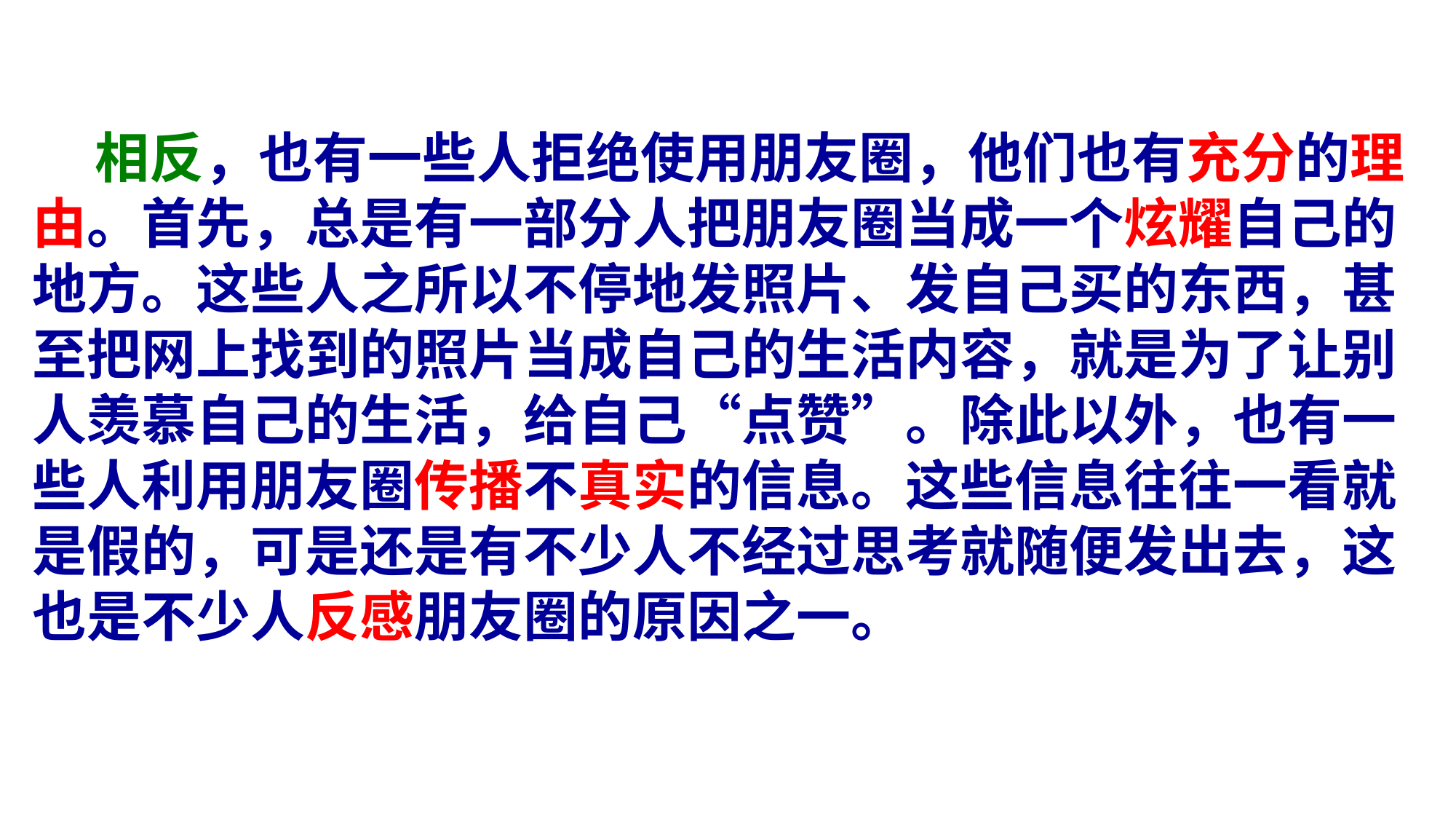

相反，也有一些人拒绝使用朋友圈，他们也有充分的理由。首先，总是有一部分人把朋友圈当成一个炫耀自己的地方。这些人之所以不停地发照片、发自己买的东西，甚至把网上找到的照片当成自己的生活内容，就是为了让别人羡慕自己的生活，给自己“点赞”。除此以外，也有一些人利用朋友圈传播不真实的信息。这些信息往往一看就是假的，可是还是有不少人不经过思考就随便发出去，这也是不少人反感朋友圈的原因之一。